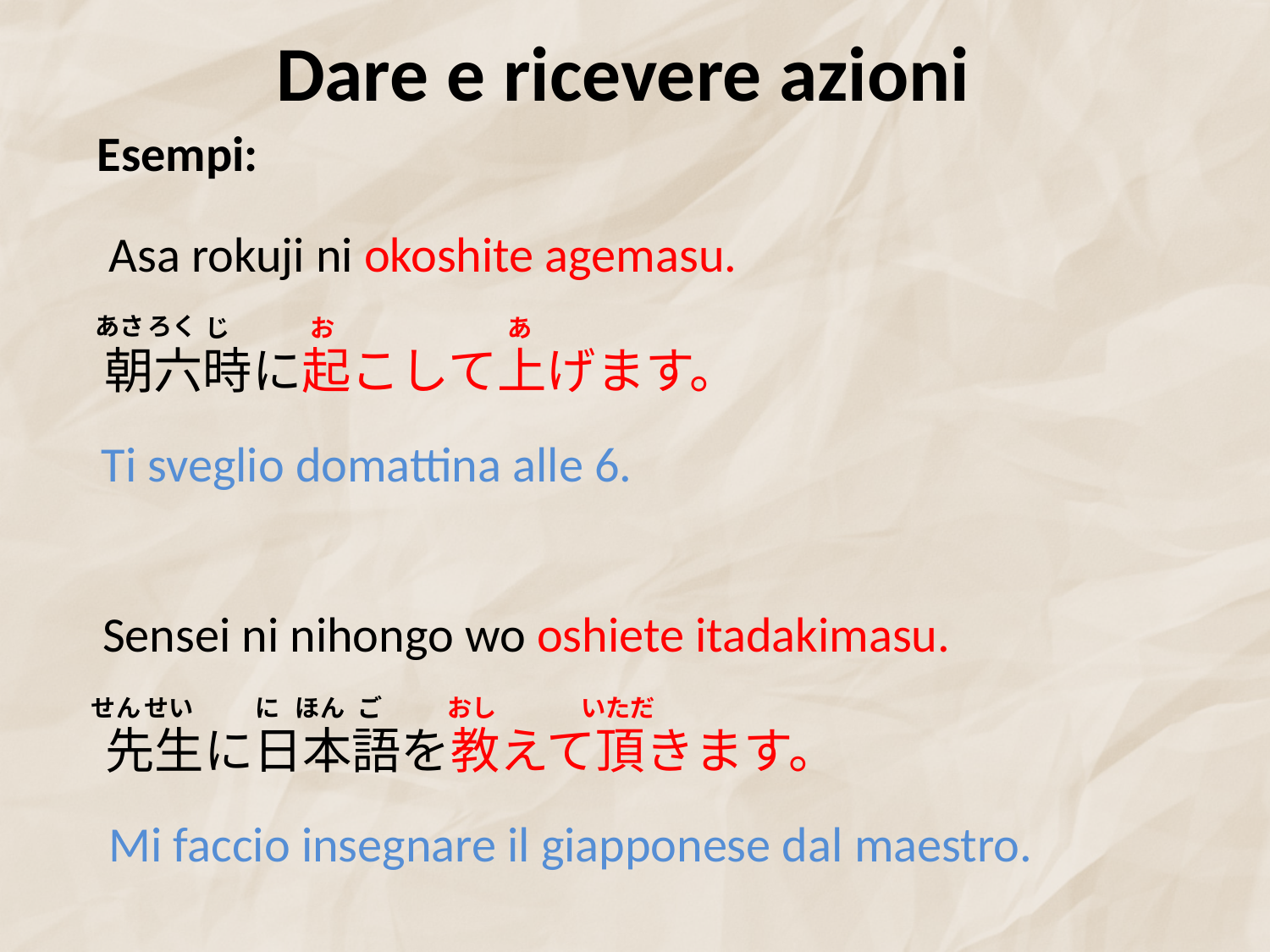

# Dare e ricevere azioni
Esempi:
Asa rokuji ni okoshite agemasu.
ろく
あさ
じ
お
あ
朝六時に起こして上げます。
Ti sveglio domattina alle 6.
Sensei ni nihongo wo oshiete itadakimasu.
せん
せい
に
ほん
ご
おし
いただ
先生に日本語を教えて頂きます。
Mi faccio insegnare il giapponese dal maestro.